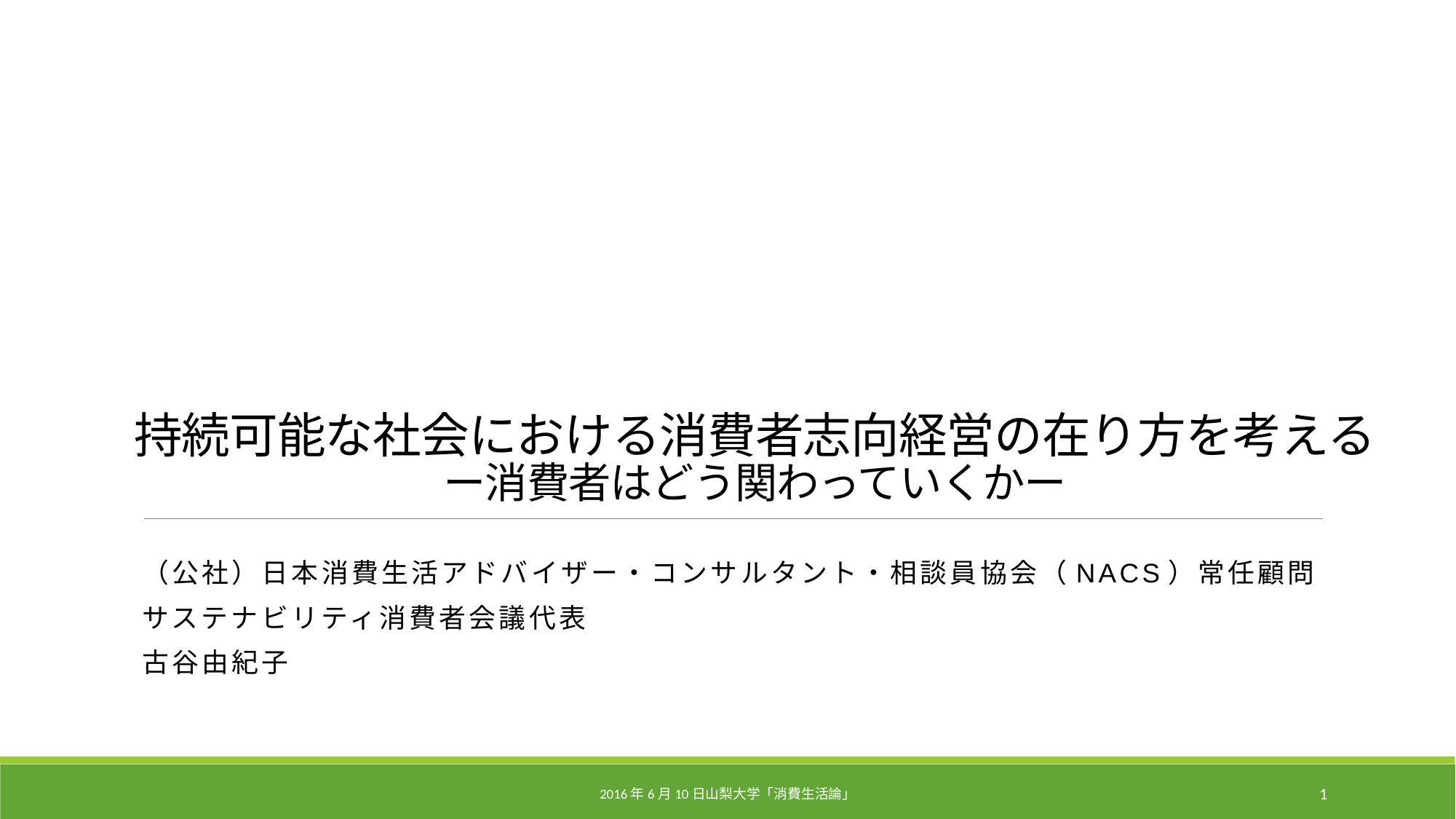

# 持続可能な社会における消費者志向経営の在り方を考える ー消費者はどう関わっていくかー
（公社）日本消費生活アドバイザー・コンサルタント・相談員協会（NACS）常任顧問
サステナビリティ消費者会議代表
古谷由紀子
2016年6月10日山梨大学「消費生活論」
1